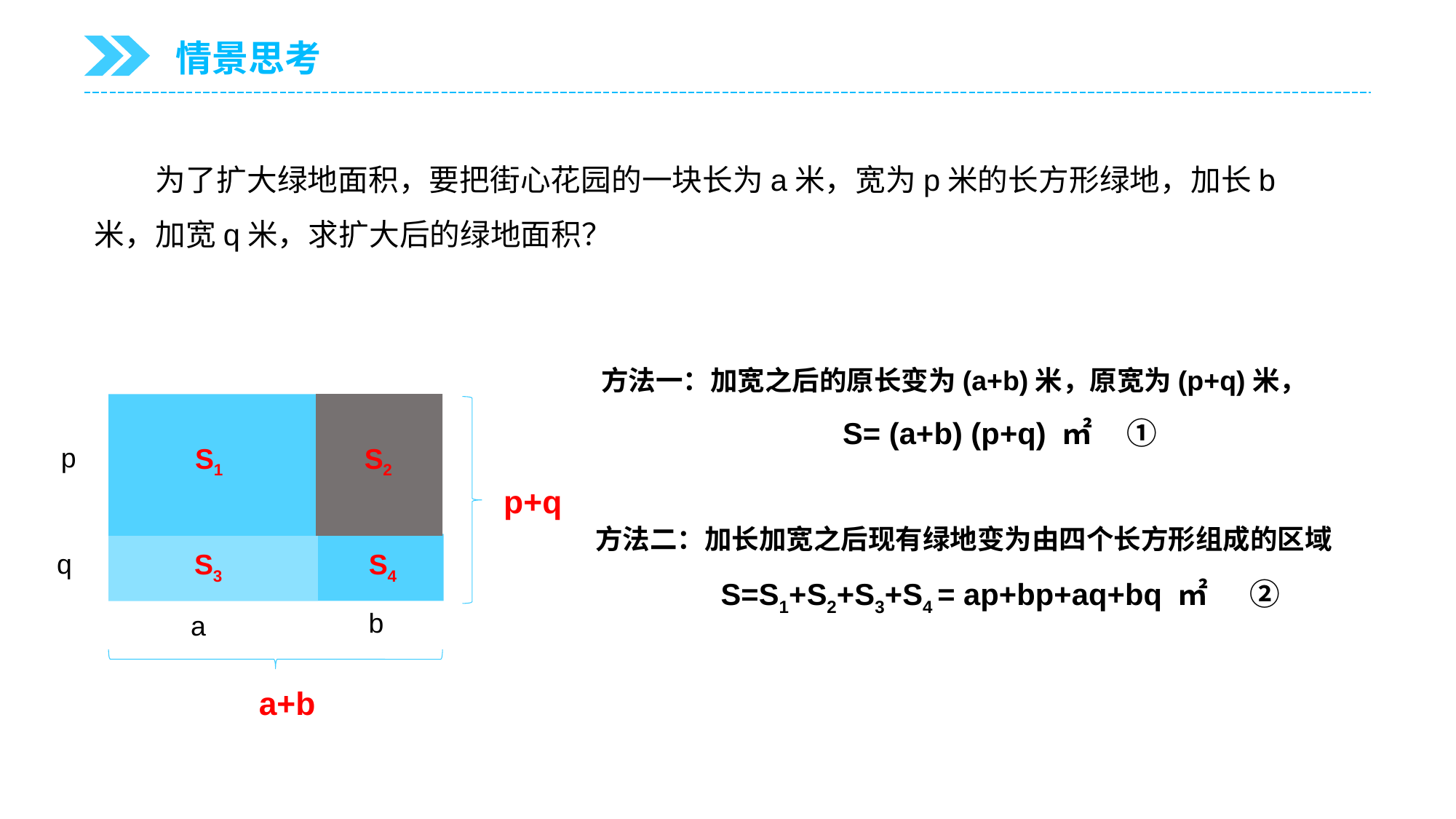

情景思考
        为了扩大绿地面积，要把街心花园的一块长为a米，宽为p米的长方形绿地，加长b米，加宽q米，求扩大后的绿地面积？
方法一：加宽之后的原长变为(a+b)米，原宽为(p+q)米，
S= (a+b) (p+q) ㎡     ①

S2
p
S1
p+q

方法二：加长加宽之后现有绿地变为由四个长方形组成的区域
               S=S1+S2+S3+S4 = ap+bp+aq+bq ㎡      ②

S4
q
S3
b
a
a+b